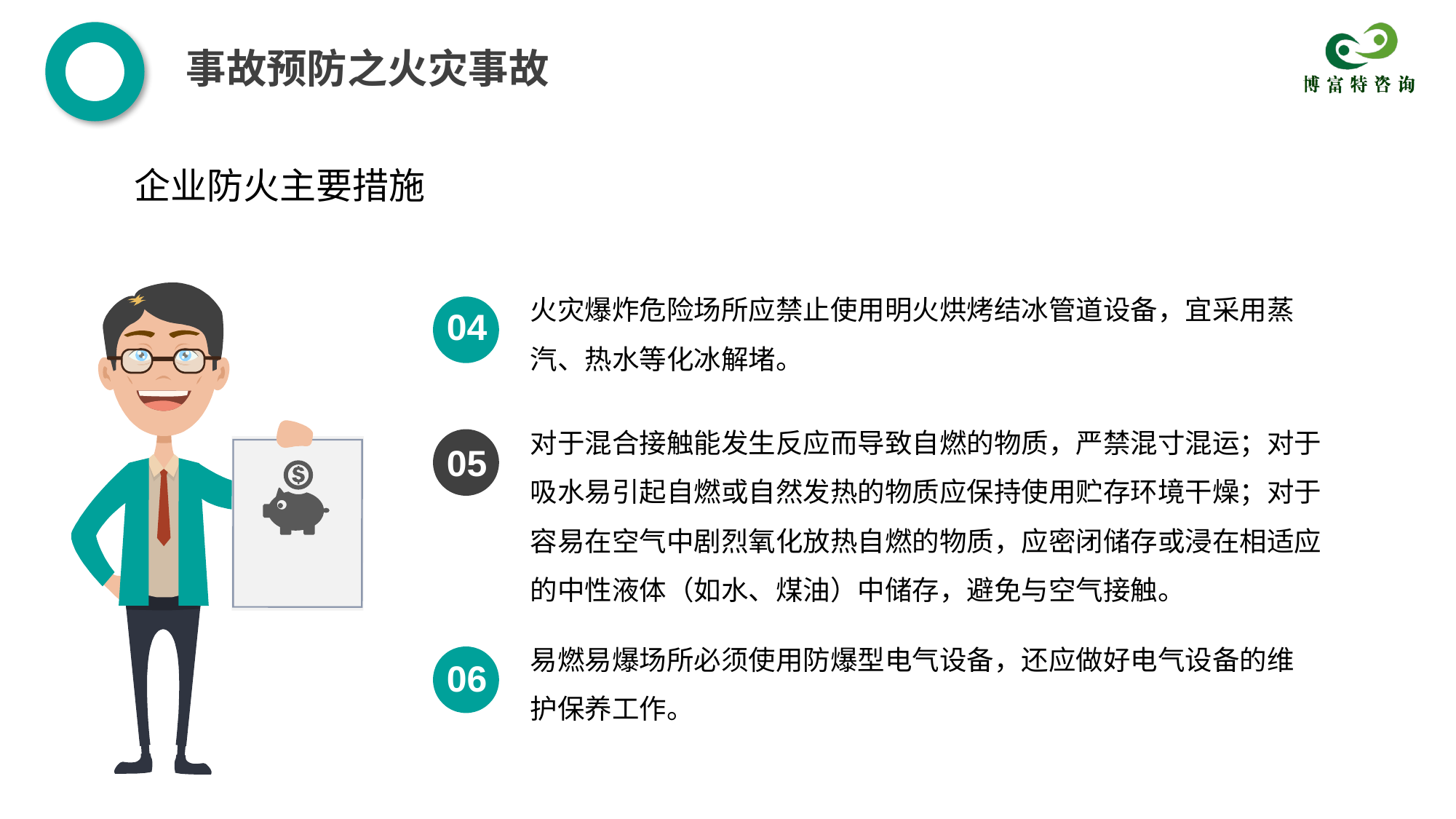

事故预防之火灾事故
企业防火主要措施
火灾爆炸危险场所应禁止使用明火烘烤结冰管道设备，宜采用蒸汽、热水等化冰解堵。

04

对于混合接触能发生反应而导致自燃的物质，严禁混寸混运；对于吸水易引起自燃或自然发热的物质应保持使用贮存环境干燥；对于容易在空气中剧烈氧化放热自燃的物质，应密闭储存或浸在相适应的中性液体（如水、煤油）中储存，避免与空气接触。

05

易燃易爆场所必须使用防爆型电气设备，还应做好电气设备的维护保养工作。

06